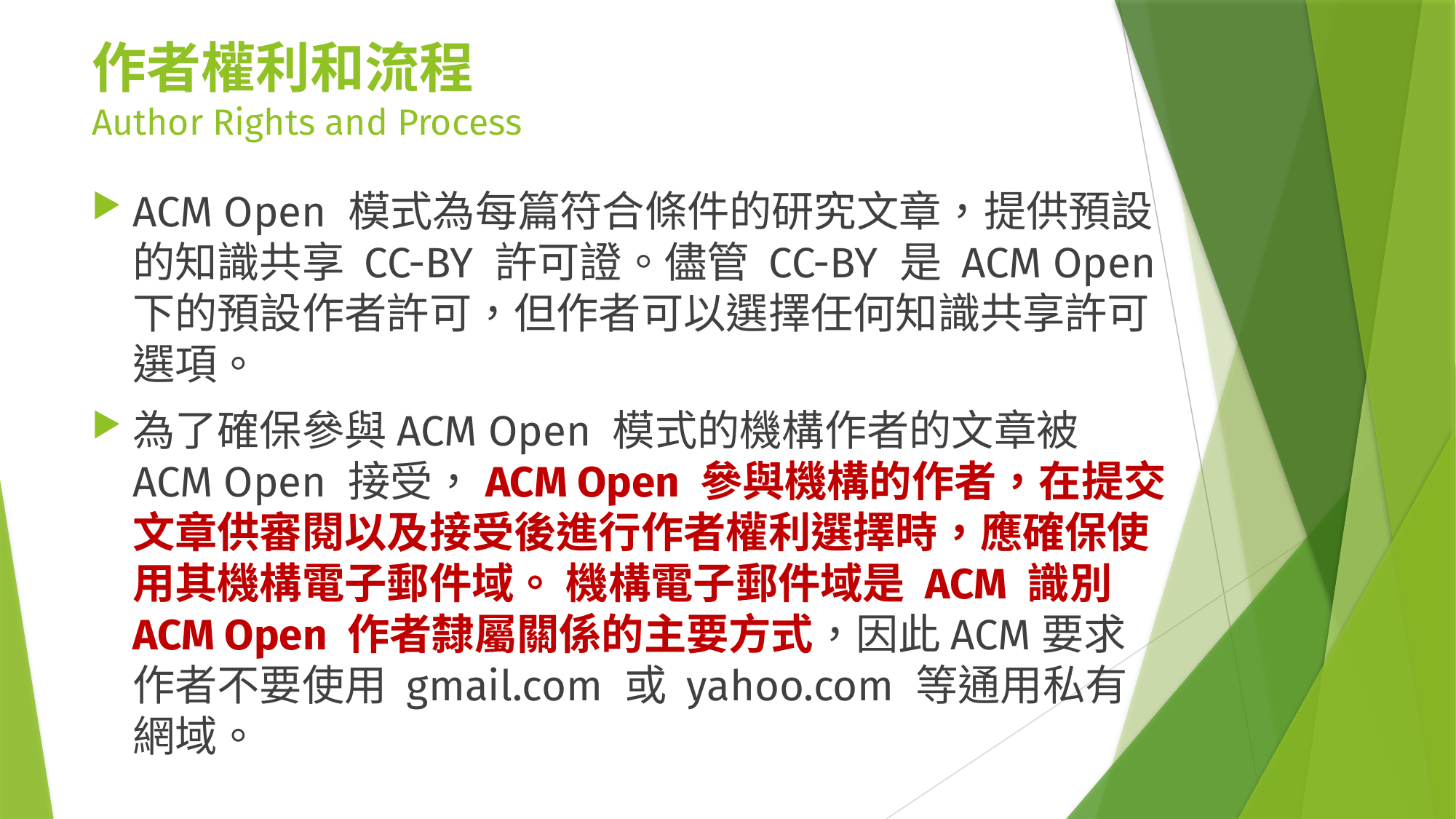

# 作者權利和流程 Author Rights and Process
ACM Open 模式為每篇符合條件的研究文章，提供預設的知識共享 CC-BY 許可證。儘管 CC-BY 是 ACM Open 下的預設作者許可，但作者可以選擇任何知識共享許可選項。
為了確保參與ACM Open 模式的機構作者的文章被 ACM Open 接受，ACM Open 參與機構的作者，在提交文章供審閱以及接受後進行作者權利選擇時，應確保使用其機構電子郵件域。 機構電子郵件域是 ACM 識別 ACM Open 作者隸屬關係的主要方式，因此ACM要求作者不要使用 gmail.com 或 yahoo.com 等通用私有網域。